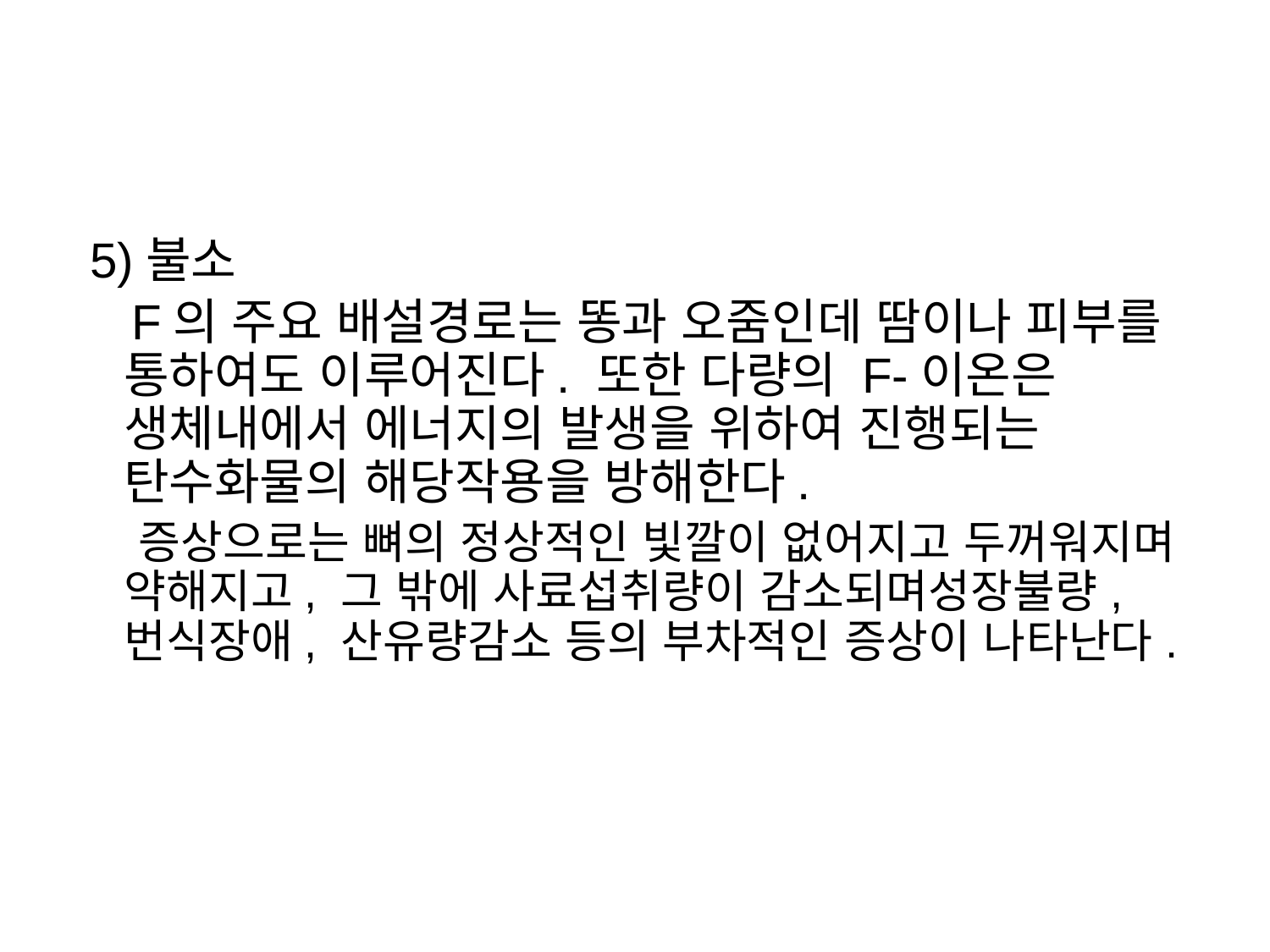

5)불소
    F의 주요 배설경로는 똥과 오줌인데 땀이나 피부를 통하여도 이루어진다. 또한 다량의 F-이온은 생체내에서 에너지의 발생을 위하여 진행되는 탄수화물의 해당작용을 방해한다.
    증상으로는 뼈의 정상적인 빛깔이 없어지고 두꺼워지며 약해지고, 그 밖에 사료섭취량이 감소되며성장불량, 번식장애, 산유량감소 등의 부차적인 증상이 나타난다.